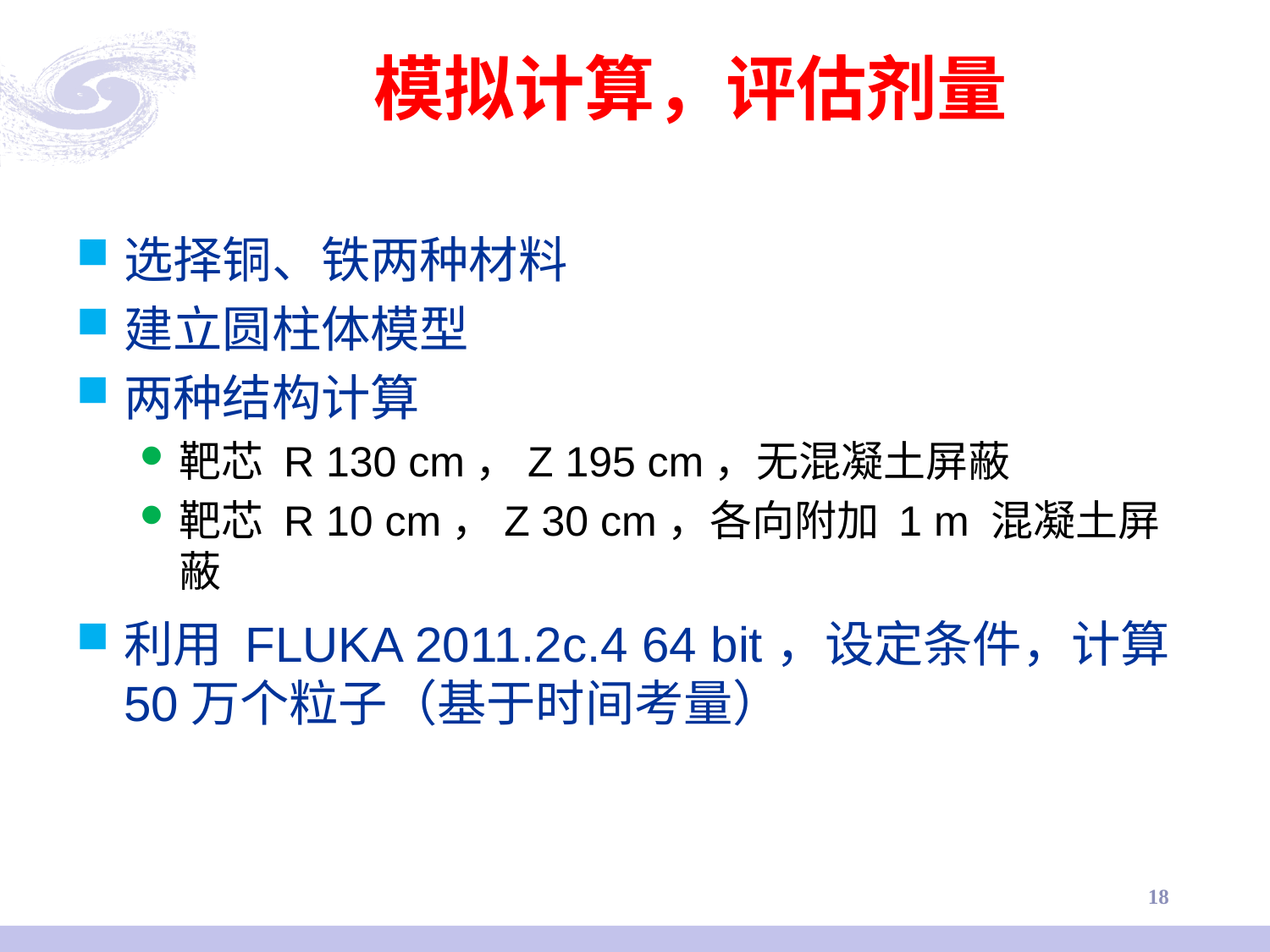

# 模拟计算，评估剂量
选择铜、铁两种材料
建立圆柱体模型
两种结构计算
靶芯 R 130 cm，Z 195 cm，无混凝土屏蔽
靶芯 R 10 cm，Z 30 cm，各向附加 1 m 混凝土屏蔽
利用 FLUKA 2011.2c.4 64 bit，设定条件，计算50万个粒子（基于时间考量）
18